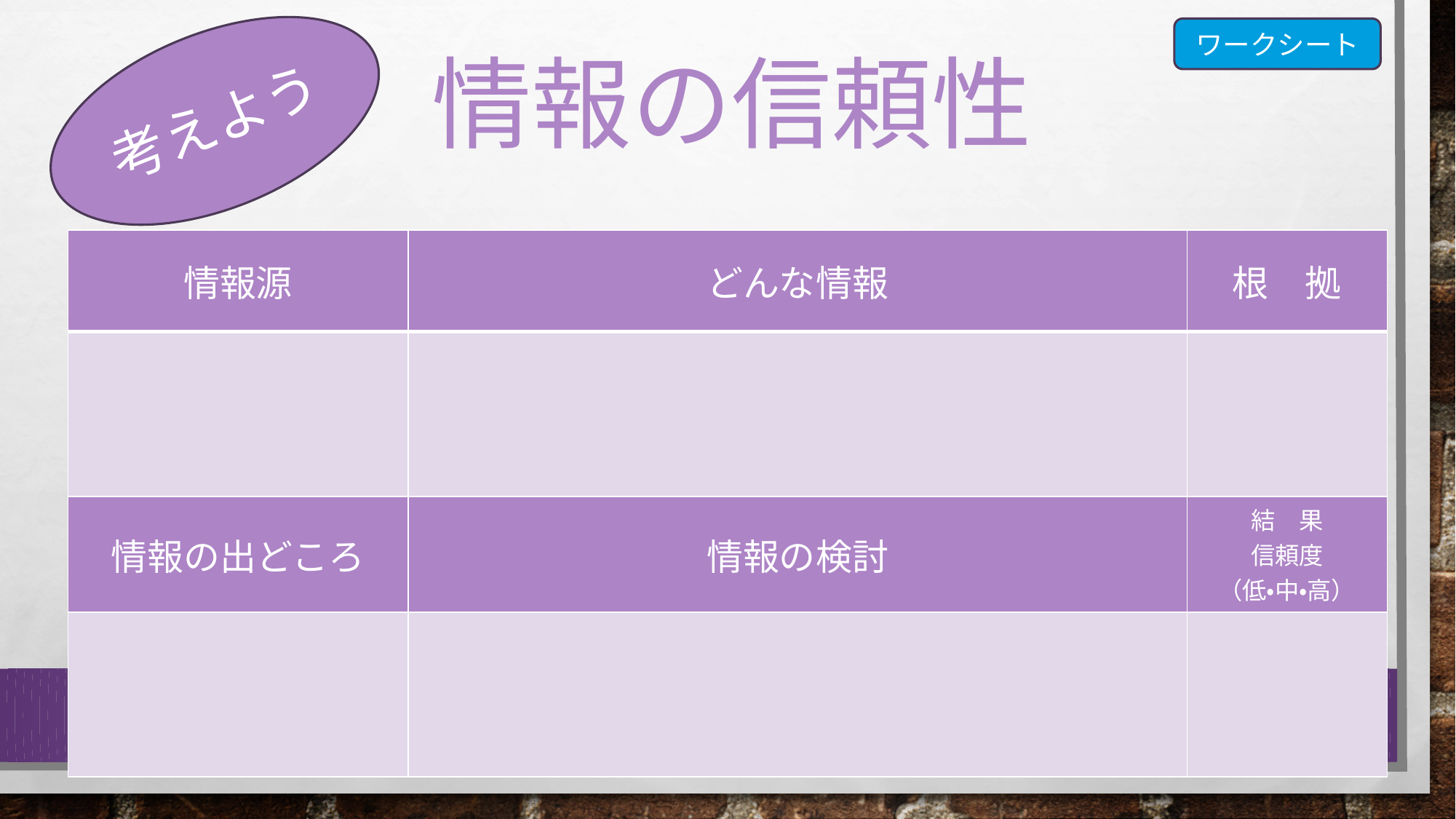

ワークシート
考えよう
# 情報の信頼性
| 情報源 | どんな情報 | 根　拠 |
| --- | --- | --- |
|  |  |  |
| 情報の出どころ | 情報の検討 | 結　果 信頼度 （低・中・高） |
|  |  |  |